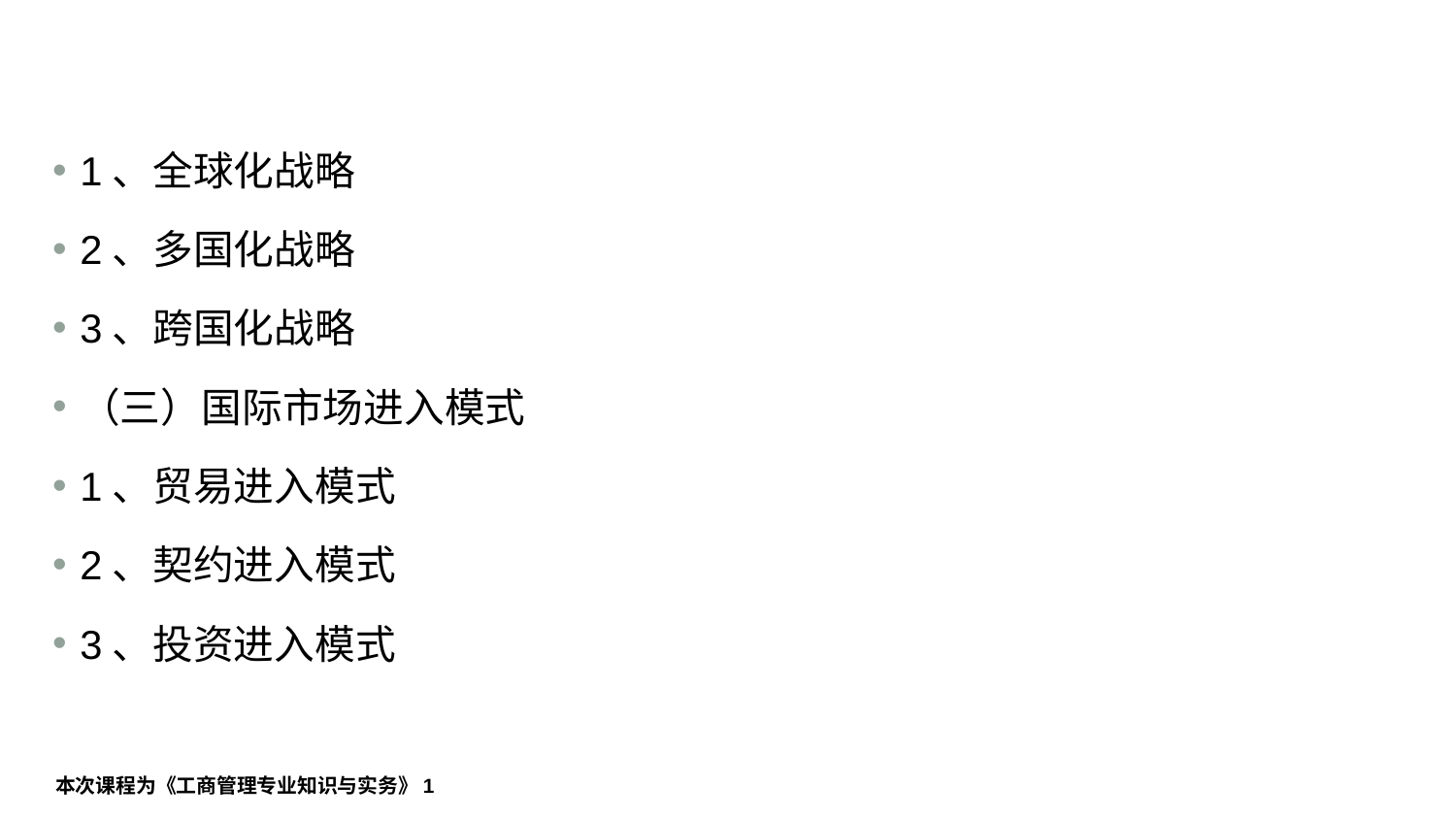

#
1、全球化战略
2、多国化战略
3、跨国化战略
（三）国际市场进入模式
1、贸易进入模式
2、契约进入模式
3、投资进入模式